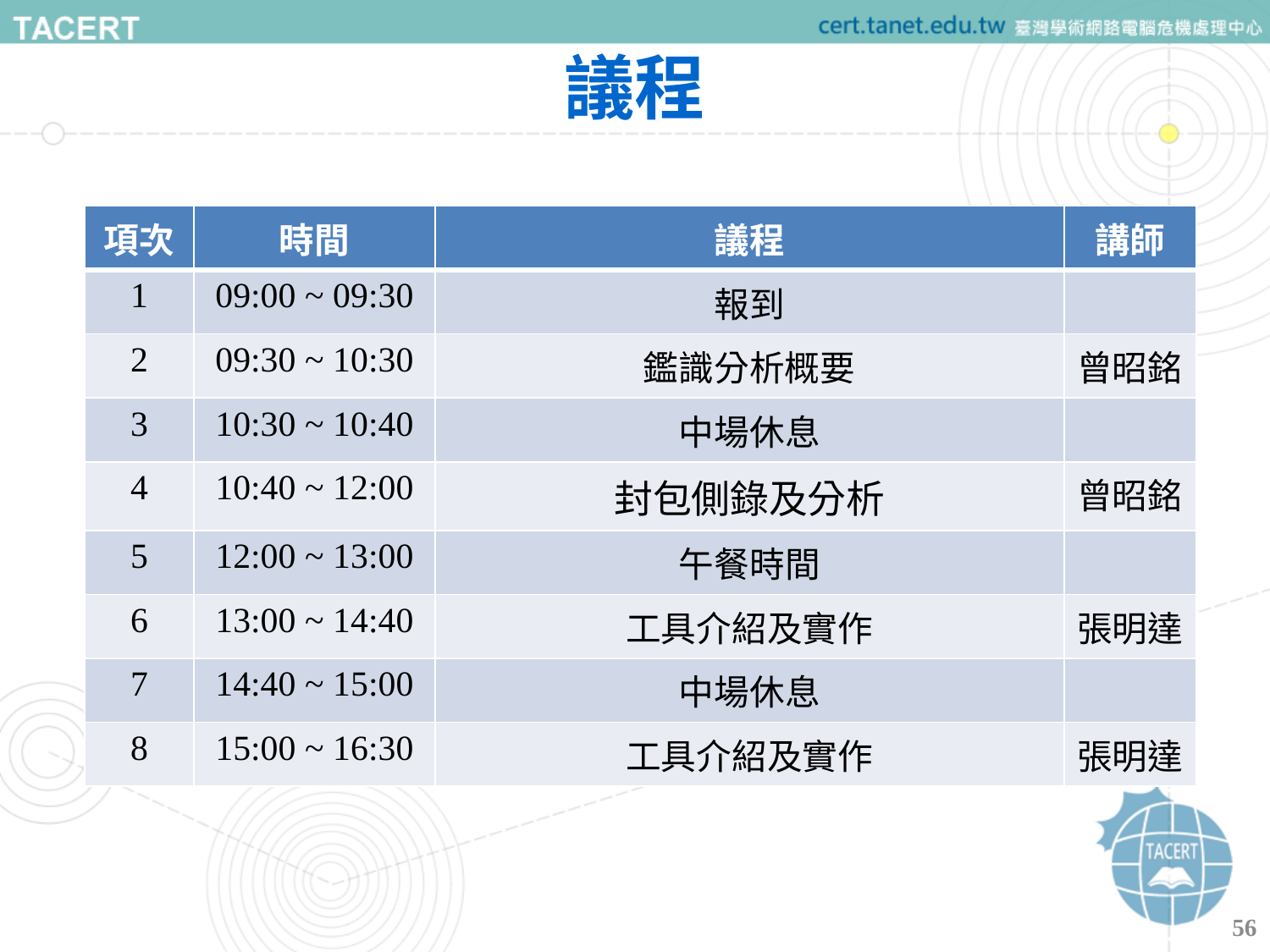

# 議程
| 項次 | 時間 | 議程 | 講師 |
| --- | --- | --- | --- |
| 1 | 09:00 ~ 09:30 | 報到 |  |
| 2 | 09:30 ~ 10:30 | 鑑識分析概要 | 曾昭銘 |
| 3 | 10:30 ~ 10:40 | 中場休息 |  |
| 4 | 10:40 ~ 12:00 | 封包側錄及分析 | 曾昭銘 |
| 5 | 12:00 ~ 13:00 | 午餐時間 |  |
| 6 | 13:00 ~ 14:40 | 工具介紹及實作 | 張明達 |
| 7 | 14:40 ~ 15:00 | 中場休息 |  |
| 8 | 15:00 ~ 16:30 | 工具介紹及實作 | 張明達 |

56